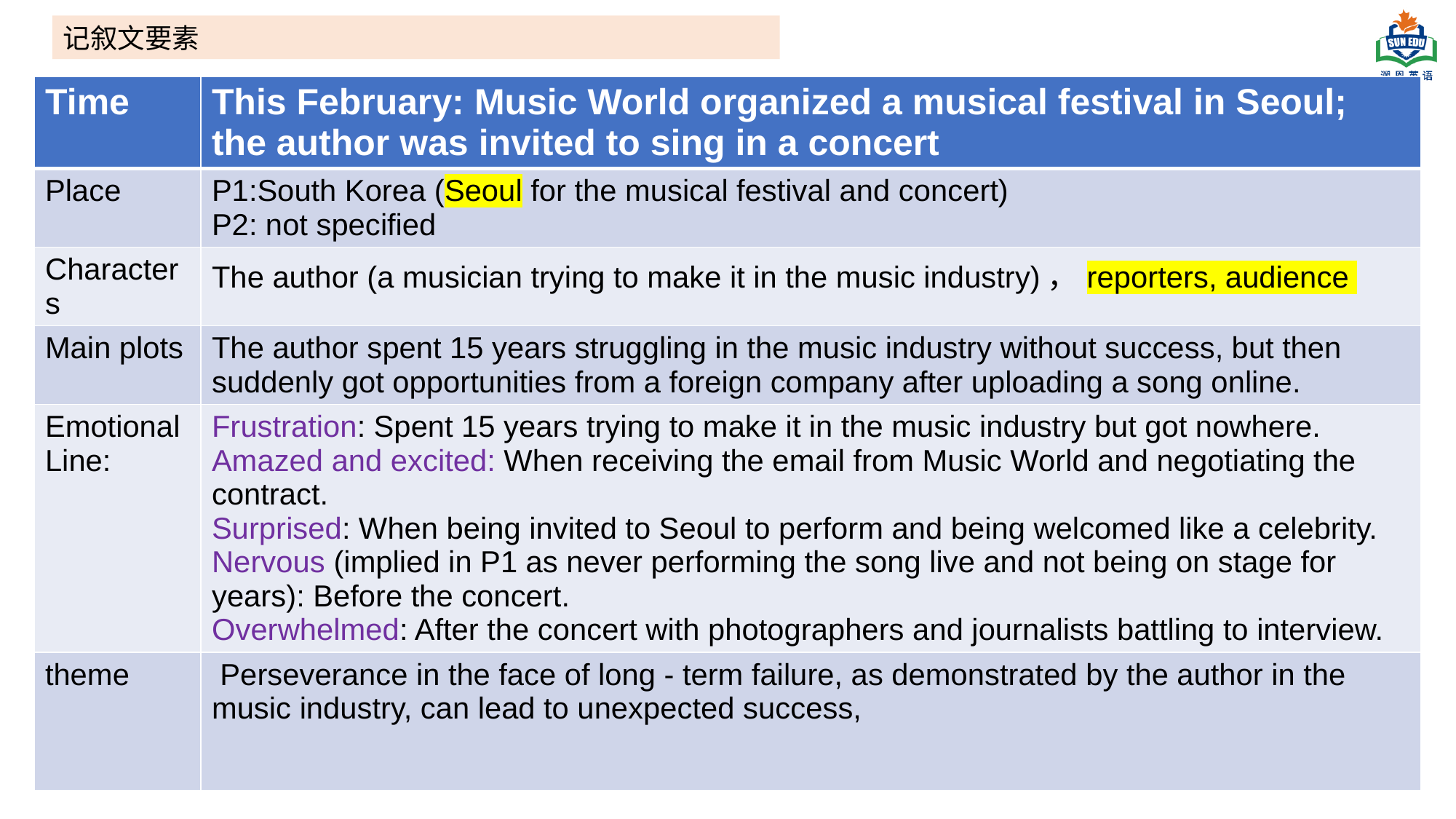

记叙文要素
| Time | This February: Music World organized a musical festival in Seoul; the author was invited to sing in a concert |
| --- | --- |
| Place | P1:South Korea (Seoul for the musical festival and concert) P2: not specified |
| Characters | The author (a musician trying to make it in the music industry)，reporters, audience |
| Main plots | The author spent 15 years struggling in the music industry without success, but then suddenly got opportunities from a foreign company after uploading a song online. |
| Emotional Line: | Frustration: Spent 15 years trying to make it in the music industry but got nowhere. Amazed and excited: When receiving the email from Music World and negotiating the contract. Surprised: When being invited to Seoul to perform and being welcomed like a celebrity. Nervous (implied in P1 as never performing the song live and not being on stage for years): Before the concert. Overwhelmed: After the concert with photographers and journalists battling to interview. |
| theme | Perseverance in the face of long - term failure, as demonstrated by the author in the music industry, can lead to unexpected success, |